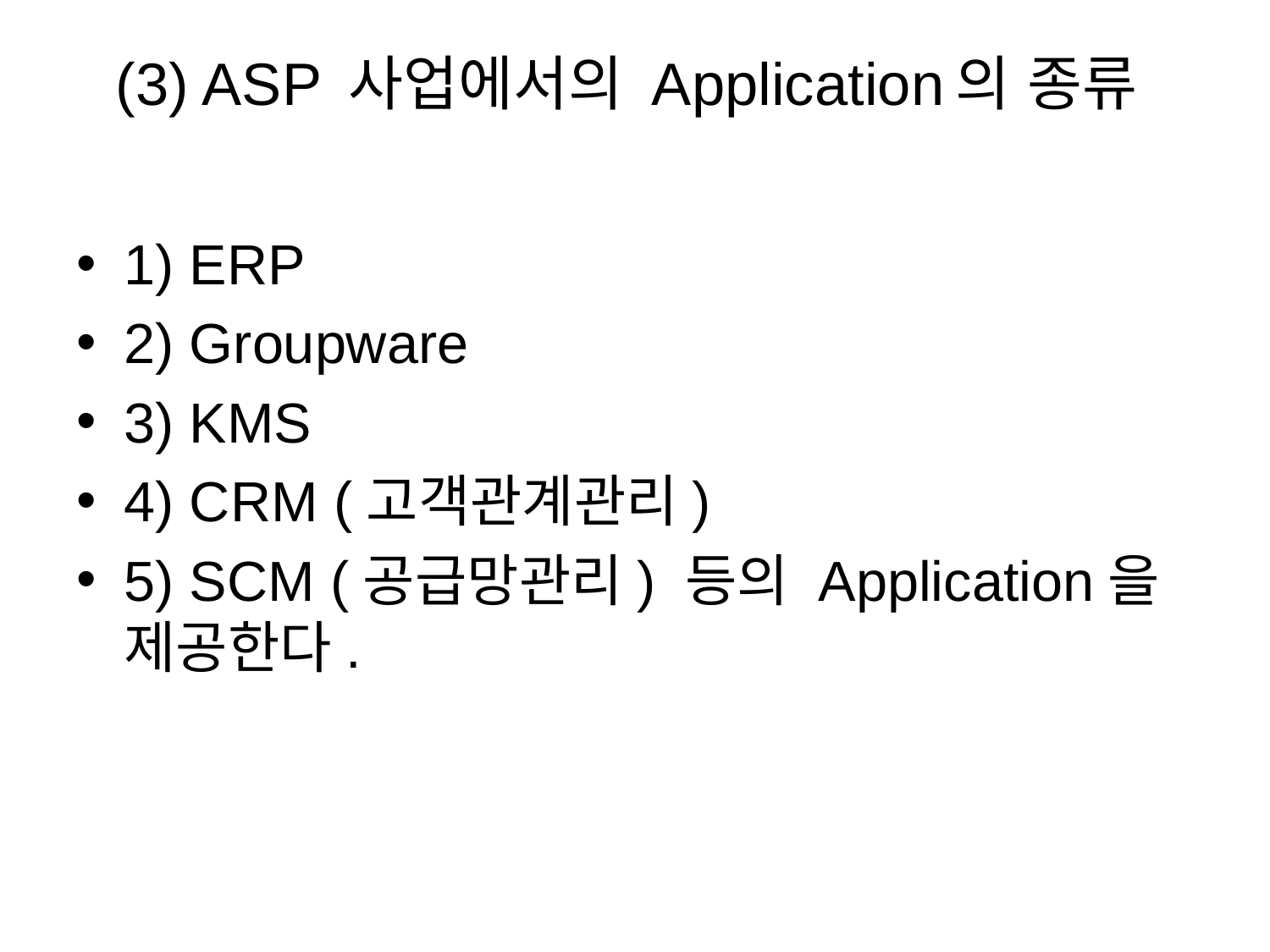

# (3) ASP 사업에서의 Application의 종류
1) ERP
2) Groupware
3) KMS
4) CRM (고객관계관리)
5) SCM (공급망관리) 등의 Application을 제공한다.